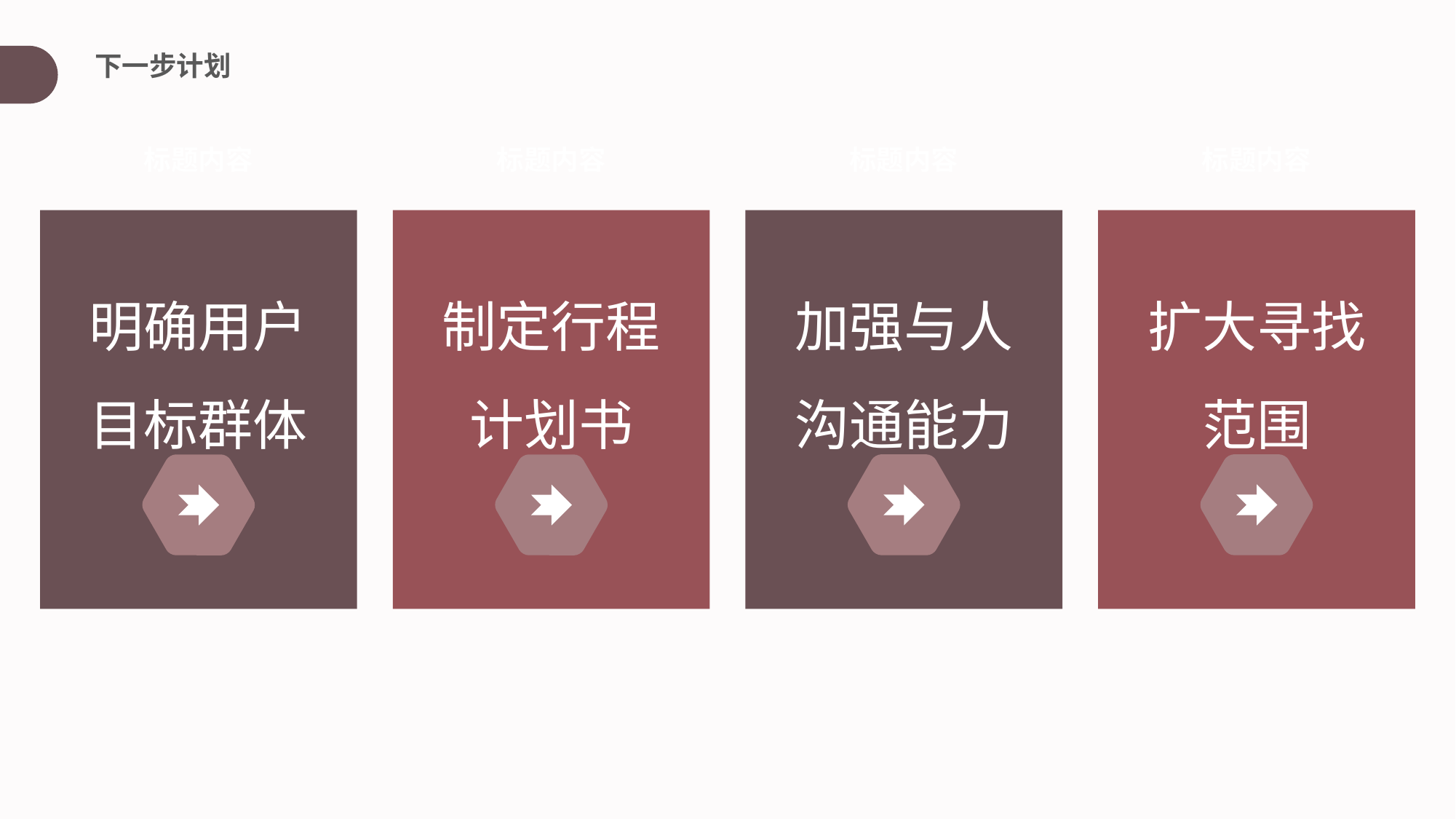

下一步计划

标题内容

加强与人沟通能力

标题内容

扩大寻找范围

标题内容

明确用户目标群体

标题内容

制定行程计划书